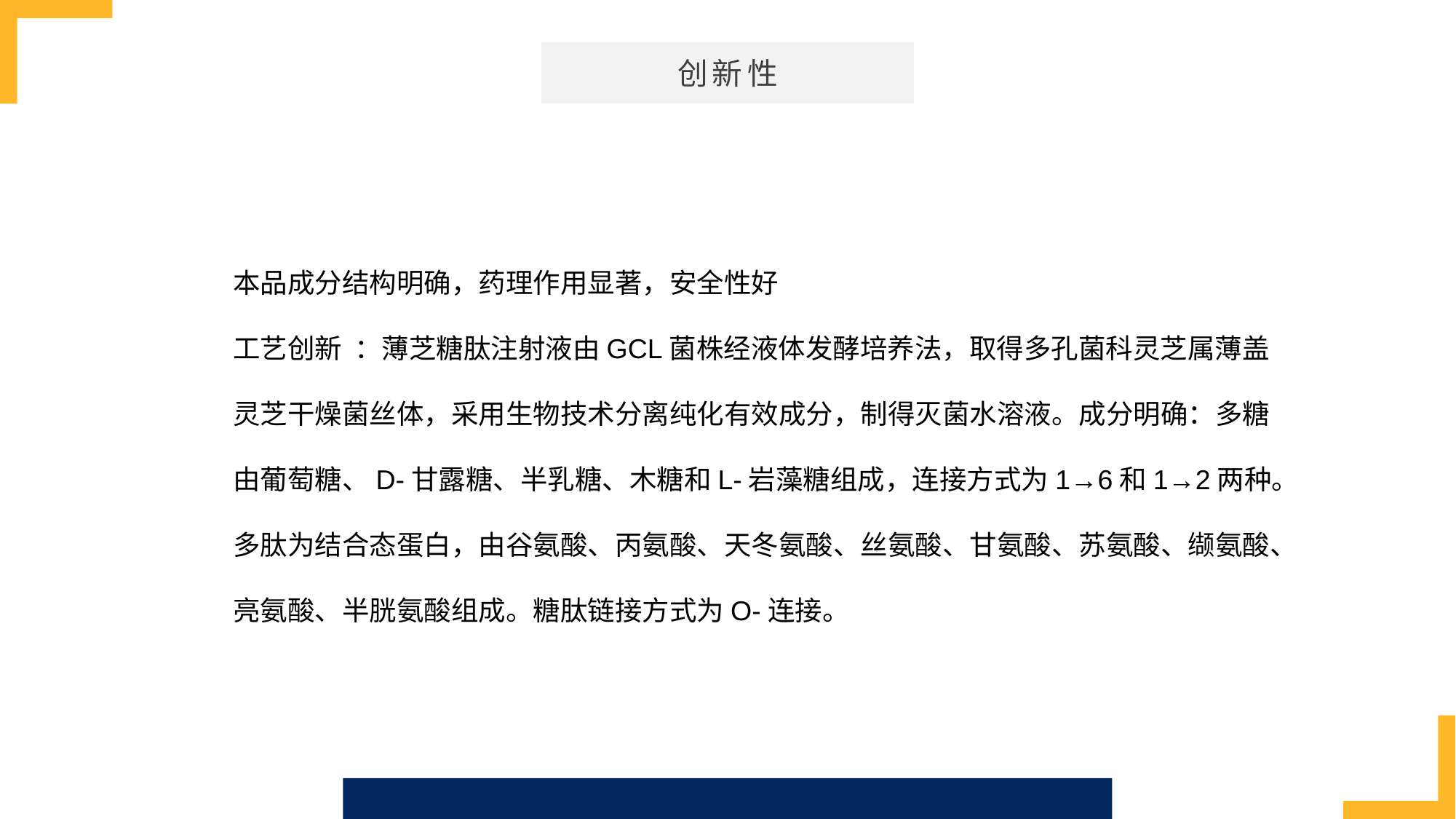

创新性
本品成分结构明确，药理作用显著，安全性好
工艺创新  ：薄芝糖肽注射液由GCL菌株经液体发酵培养法，取得多孔菌科灵芝属薄盖灵芝干燥菌丝体，采用生物技术分离纯化有效成分，制得灭菌水溶液。成分明确：多糖由葡萄糖、D-甘露糖、半乳糖、木糖和L-岩藻糖组成，连接方式为1→6和1→2两种。多肽为结合态蛋白，由谷氨酸、丙氨酸、天冬氨酸、丝氨酸、甘氨酸、苏氨酸、缬氨酸、亮氨酸、半胱氨酸组成。糖肽链接方式为O-连接。